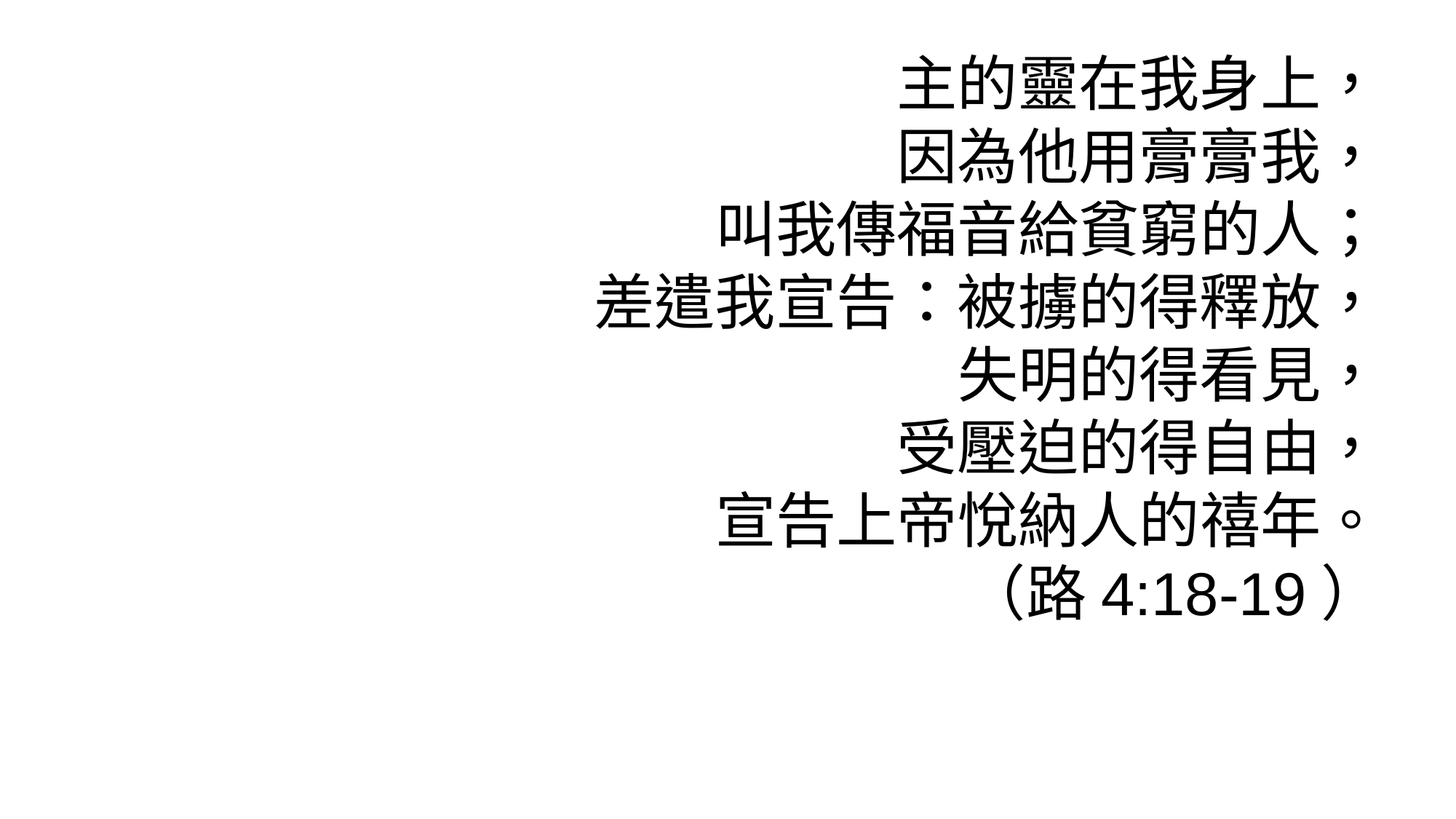

主的靈在我身上，
因為他用膏膏我，
叫我傳福音給貧窮的人；
差遣我宣告：被擄的得釋放，
失明的得看見，
受壓迫的得自由，
宣告上帝悅納人的禧年。
（路4:18-19）